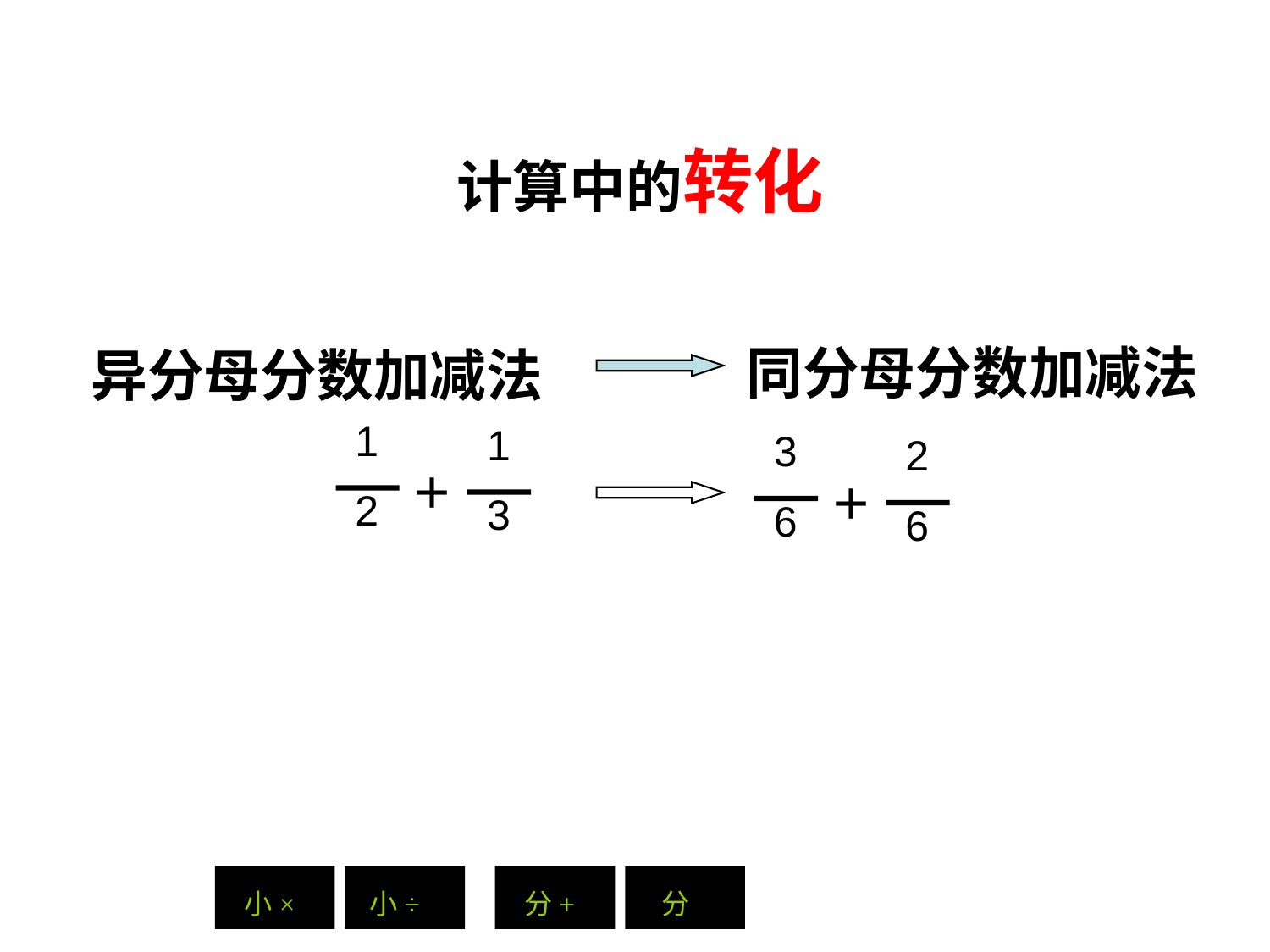

计算中的转化
同分母分数加减法
异分母分数加减法

1
1
＋
2
3

3
2
＋
6
6

小×
小÷
分+
分